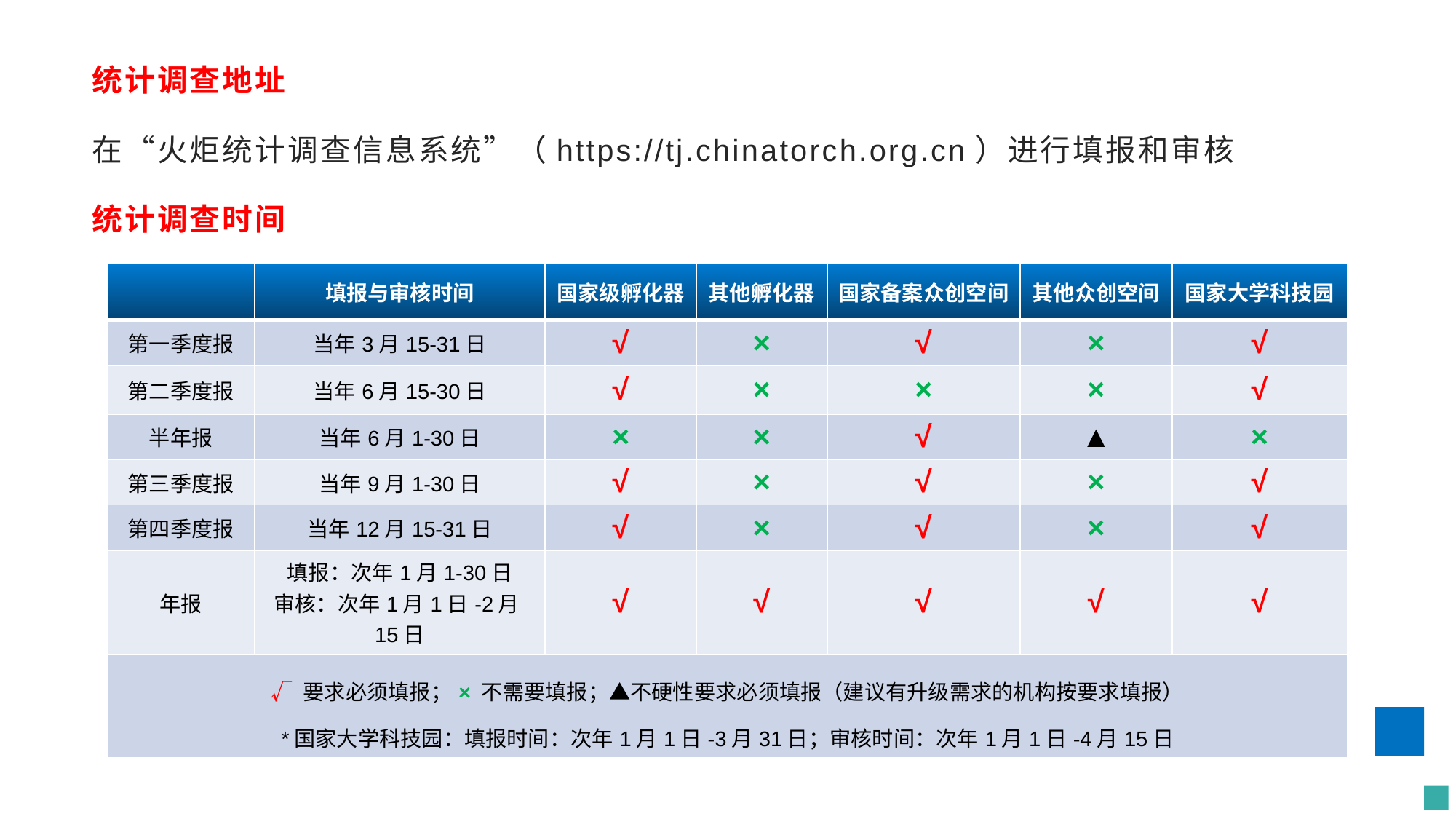

统计调查地址
在“火炬统计调查信息系统”（https://tj.chinatorch.org.cn）进行填报和审核
统计调查时间

|  | 填报与审核时间 | 国家级孵化器 | 其他孵化器 | 国家备案众创空间 | 其他众创空间 | 国家大学科技园 |
| --- | --- | --- | --- | --- | --- | --- |
| 第一季度报 | 当年3月15-31日 | √ | × | √ | × | √ |
| 第二季度报 | 当年6月15-30日 | √ | × | × | × | √ |
| 半年报 | 当年6月1-30日 | × | × | √ | ▲ | × |
| 第三季度报 | 当年9月1-30日 | √ | × | √ | × | √ |
| 第四季度报 | 当年12月15-31日 | √ | × | √ | × | √ |
| 年报 | 填报：次年1月1-30日 审核：次年1月1日-2月15日 | √ | √ | √ | √ | √ |
| √ 要求必须填报；× 不需要填报；▲不硬性要求必须填报（建议有升级需求的机构按要求填报） \*国家大学科技园：填报时间：次年1月1日-3月31日；审核时间：次年1月1日-4月15日 |  |  |  |  |  |  |